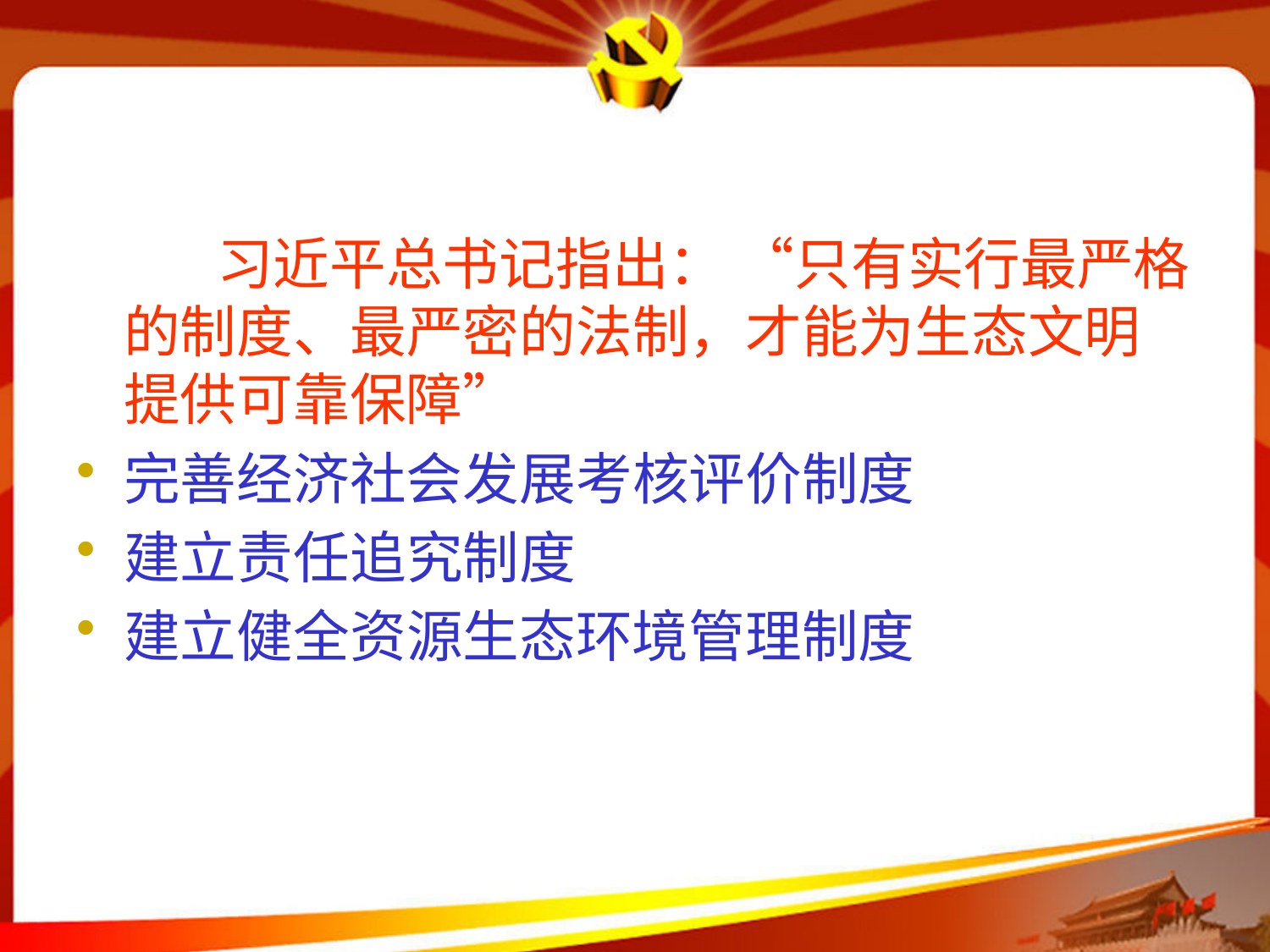

#
          习近平总书记指出： “只有实行最严格的制度、最严密的法制，才能为生态文明提供可靠保障”
完善经济社会发展考核评价制度
建立责任追究制度
建立健全资源生态环境管理制度